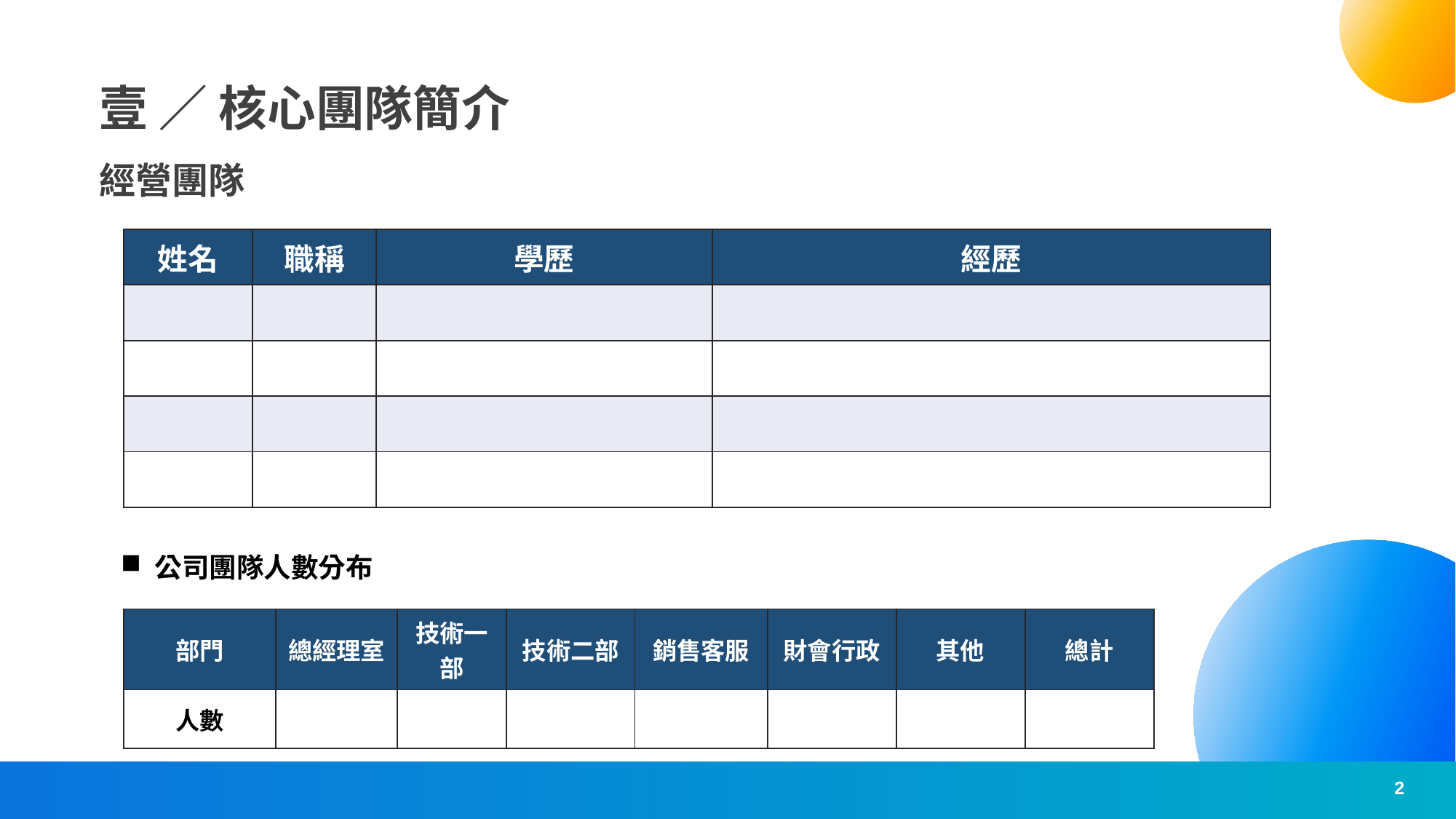

# 壹 ／ 核心團隊簡介
經營團隊
| 姓名 | 職稱 | 學歷 | 經歷 |
| --- | --- | --- | --- |
|  |  |  |  |
|  |  |  |  |
|  |  |  |  |
|  |  |  |  |
公司團隊人數分布
| 部門 | 總經理室 | 技術一部 | 技術二部 | 銷售客服 | 財會行政 | 其他 | 總計 |
| --- | --- | --- | --- | --- | --- | --- | --- |
| 人數 |  |  |  |  |  |  |  |
2